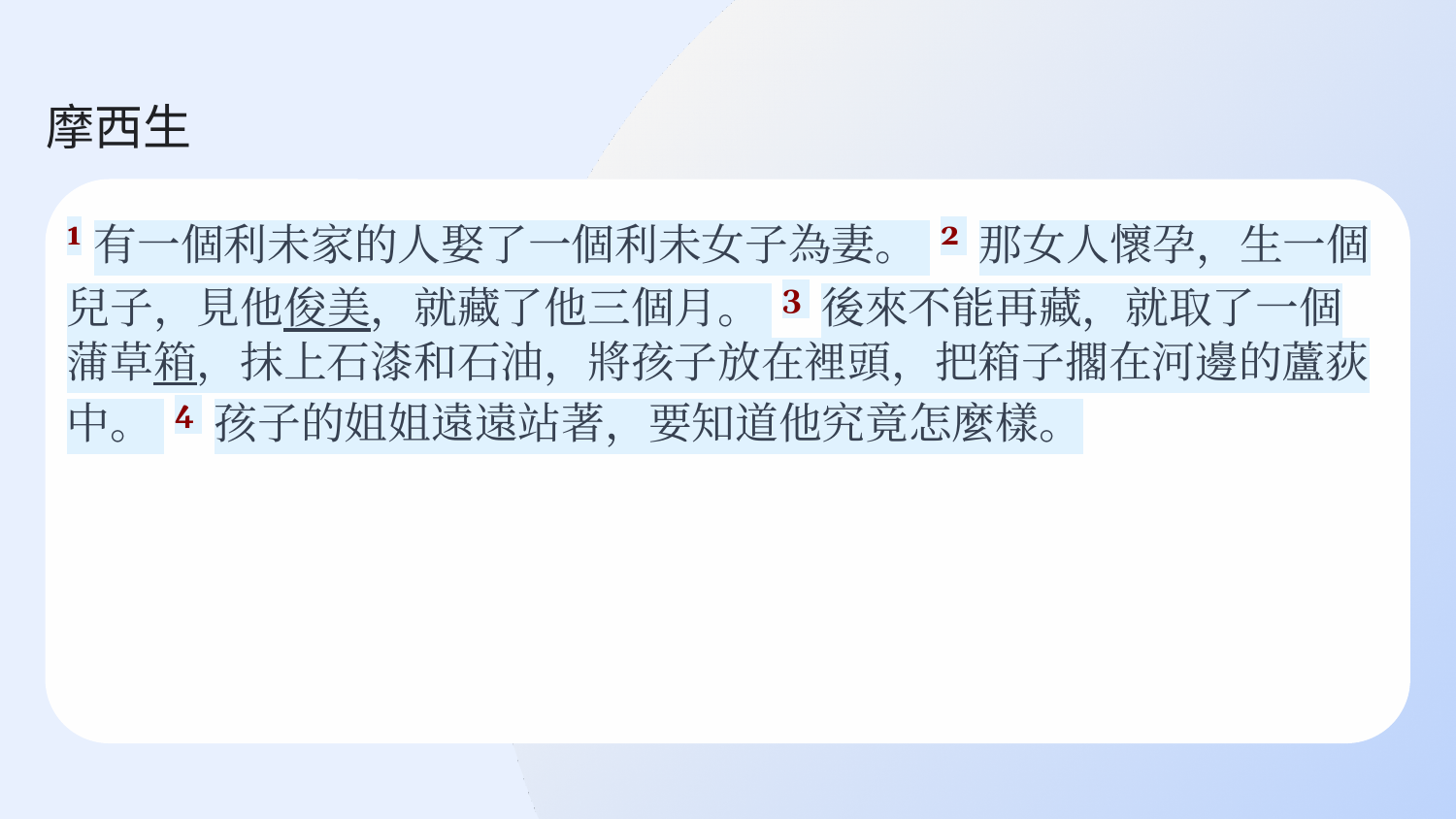

# 摩西生

1有一個利未家的人娶了一個利未女子為妻。 2 那女人懷孕，生一個兒子，見他俊美，就藏了他三個月。 3 後來不能再藏，就取了一個蒲草箱，抹上石漆和石油，將孩子放在裡頭，把箱子擱在河邊的蘆荻中。 4 孩子的姐姐遠遠站著，要知道他究竟怎麼樣。